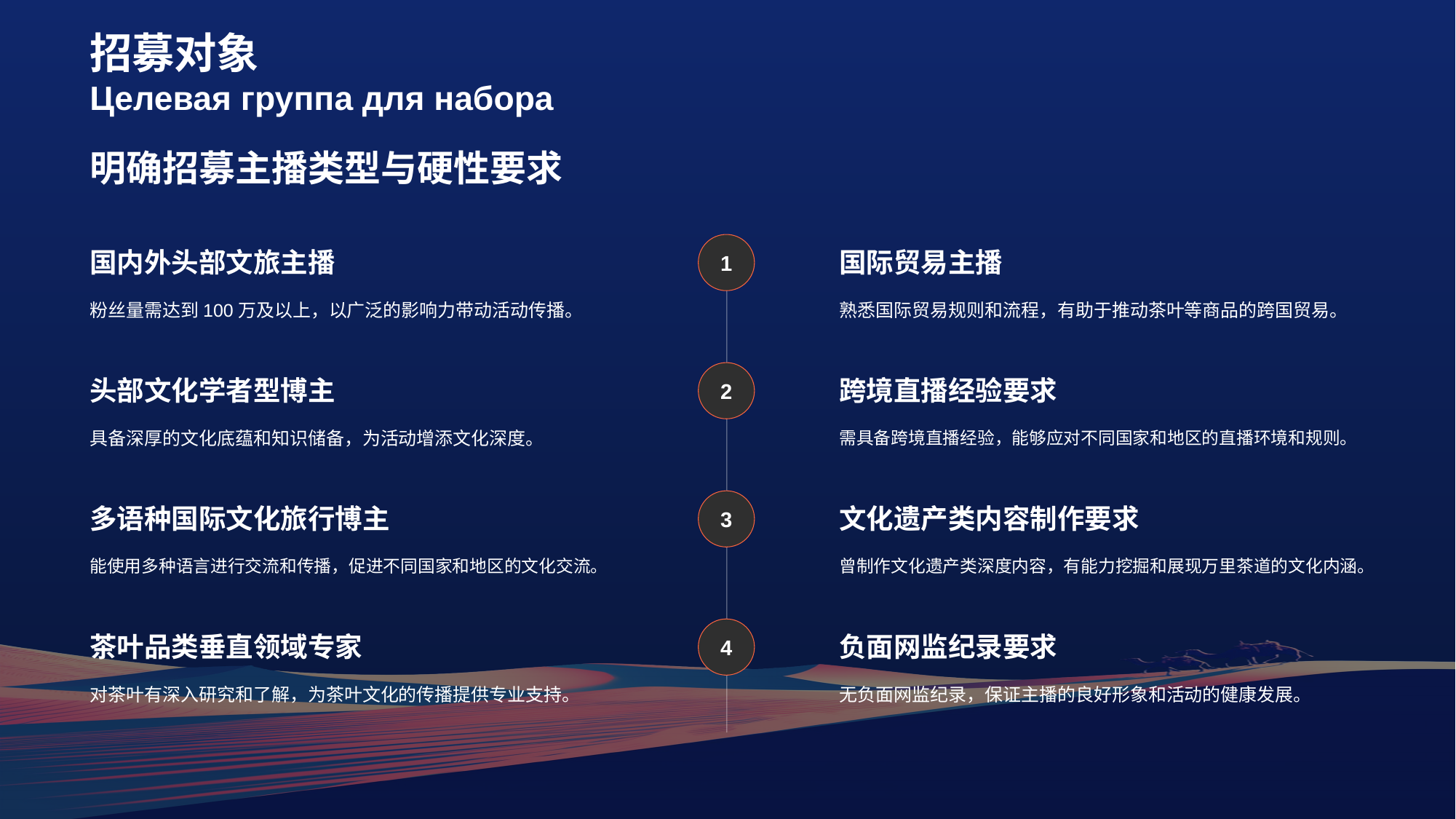

# 招募对象 Целевая группа для набора
明确招募主播类型与硬性要求
1
国内外头部文旅主播
粉丝量需达到100万及以上，以广泛的影响力带动活动传播。
国际贸易主播
熟悉国际贸易规则和流程，有助于推动茶叶等商品的跨国贸易。
2
头部文化学者型博主
具备深厚的文化底蕴和知识储备，为活动增添文化深度。
跨境直播经验要求
需具备跨境直播经验，能够应对不同国家和地区的直播环境和规则。
3
多语种国际文化旅行博主
能使用多种语言进行交流和传播，促进不同国家和地区的文化交流。
文化遗产类内容制作要求
曾制作文化遗产类深度内容，有能力挖掘和展现万里茶道的文化内涵。
4
茶叶品类垂直领域专家
对茶叶有深入研究和了解，为茶叶文化的传播提供专业支持。
负面网监纪录要求
无负面网监纪录，保证主播的良好形象和活动的健康发展。